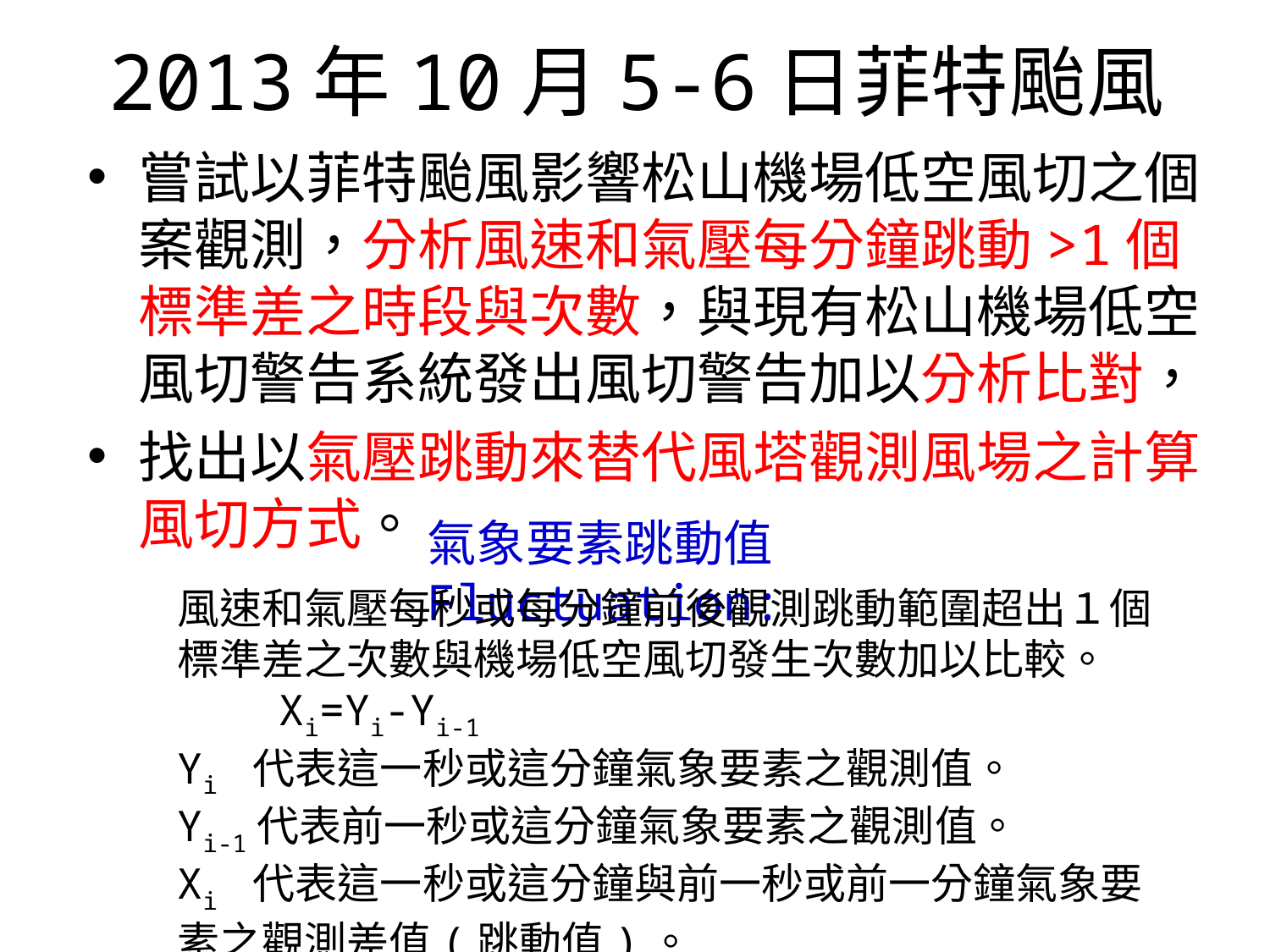

# 2013年10月5-6日菲特颱風
嘗試以菲特颱風影響松山機場低空風切之個案觀測，分析風速和氣壓每分鐘跳動>1個標準差之時段與次數，與現有松山機場低空風切警告系統發出風切警告加以分析比對，
找出以氣壓跳動來替代風塔觀測風場之計算風切方式。

氣象要素跳動值Fluctuation:
風速和氣壓每秒或每分鐘前後觀測跳動範圍超出１個標準差之次數與機場低空風切發生次數加以比較。
    Xi=Yi-Yi-1
Yi 代表這一秒或這分鐘氣象要素之觀測值。
Yi-1代表前一秒或這分鐘氣象要素之觀測值。
Xi 代表這一秒或這分鐘與前一秒或前一分鐘氣象要素之觀測差值(跳動值)。